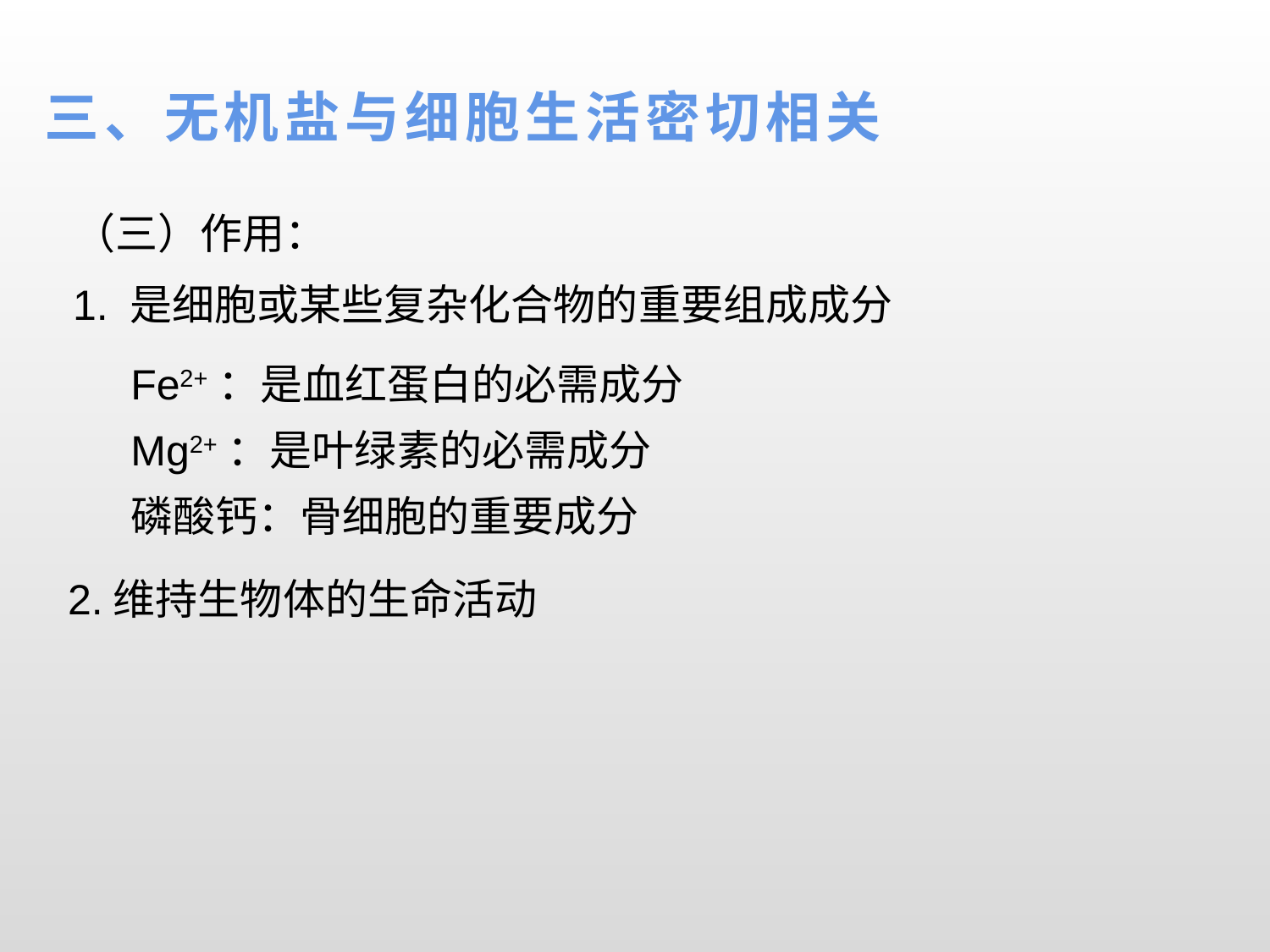

三、无机盐与细胞生活密切相关
（三）作用：
1. 是细胞或某些复杂化合物的重要组成成分
Fe2+：是血红蛋白的必需成分
Mg2+：是叶绿素的必需成分
磷酸钙：骨细胞的重要成分
2.维持生物体的生命活动